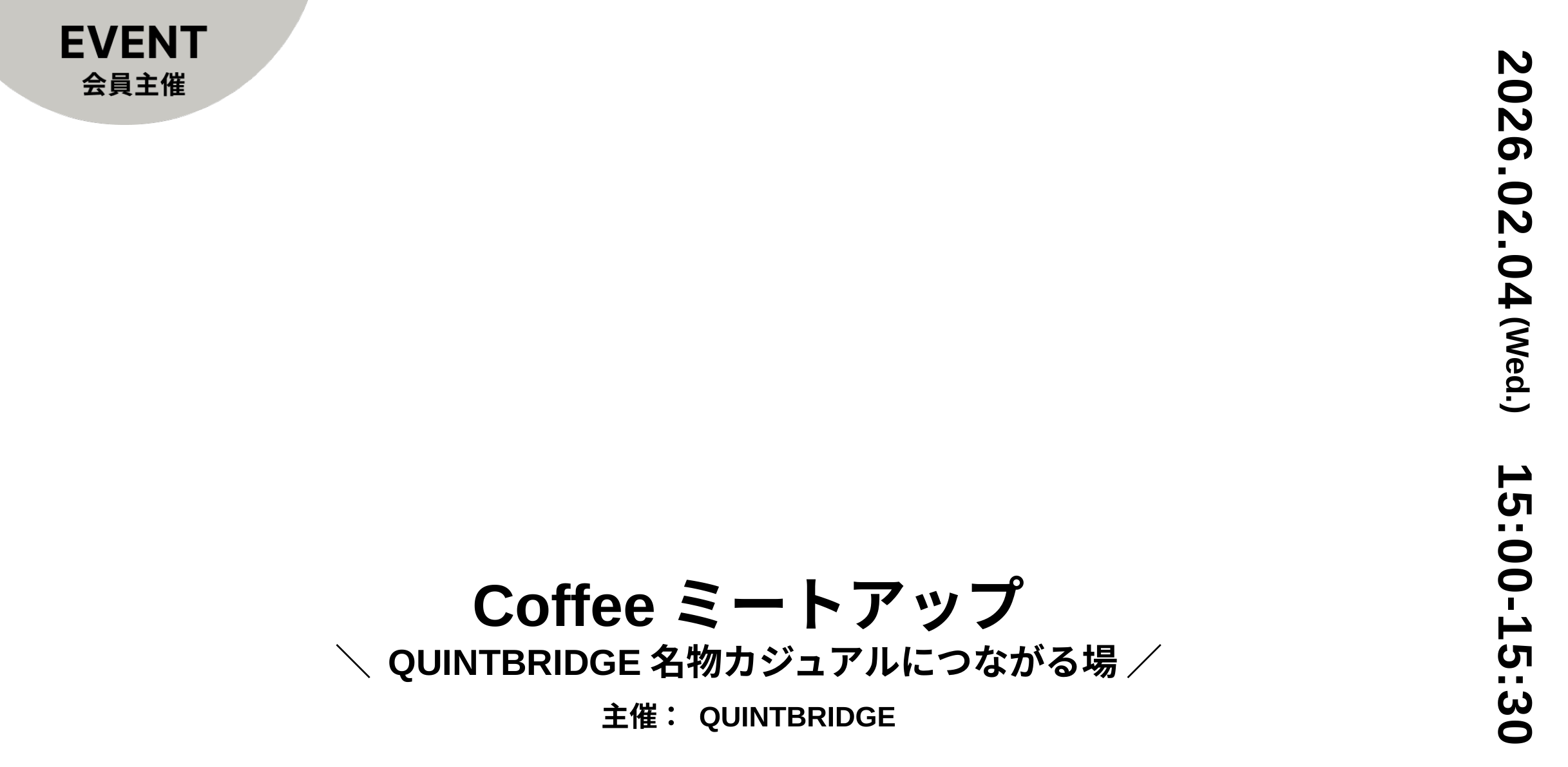

2026.02.04
(Wed.)
15:00-15:30
# Coffeeミートアップ
＼ QUINTBRIDGE名物カジュアルにつながる場 ／
主催： QUINTBRIDGE